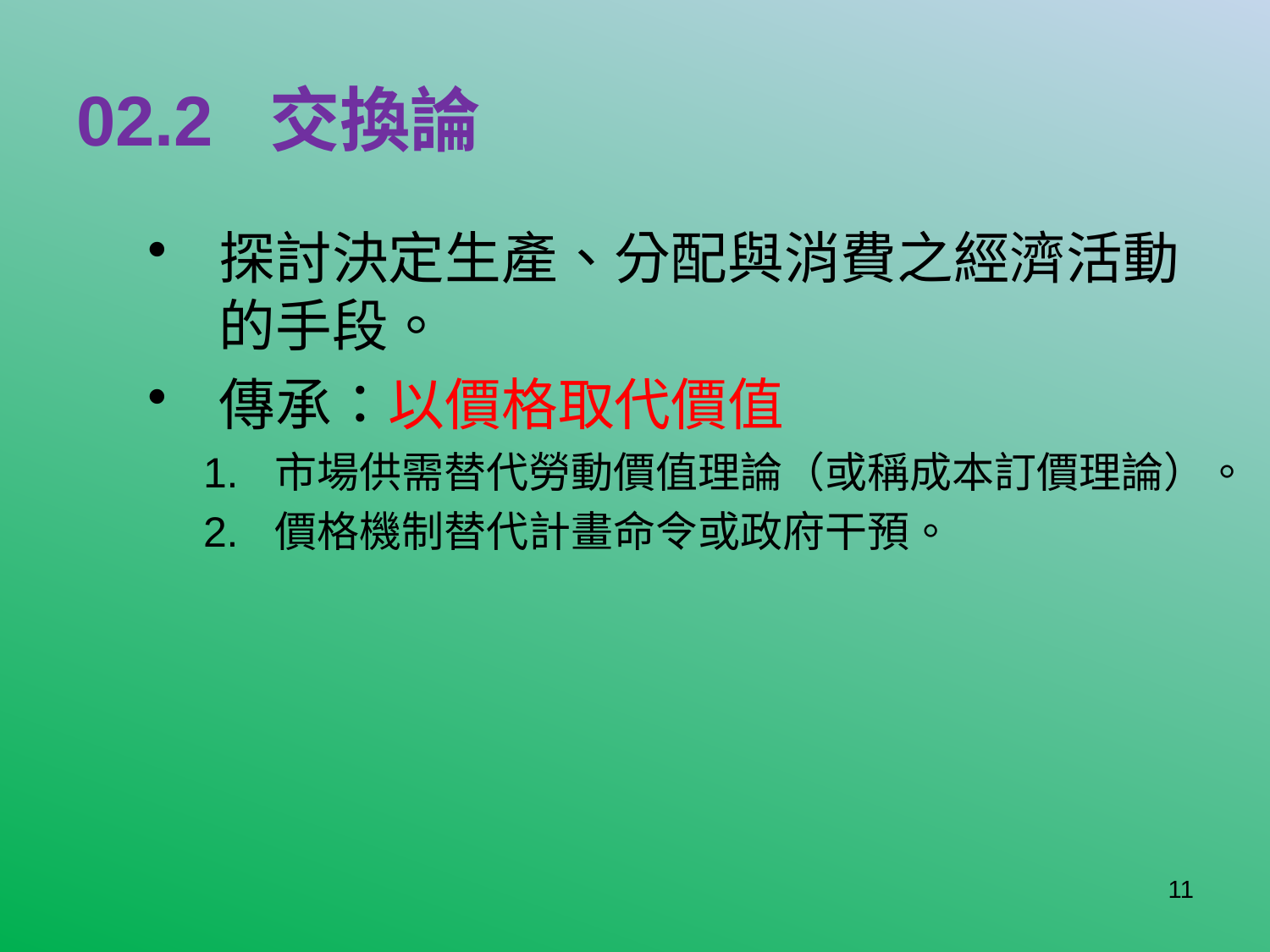

# 02.2  交換論
探討決定生產、分配與消費之經濟活動的手段。
傳承：以價格取代價值
市場供需替代勞動價值理論（或稱成本訂價理論）。
價格機制替代計畫命令或政府干預。
11